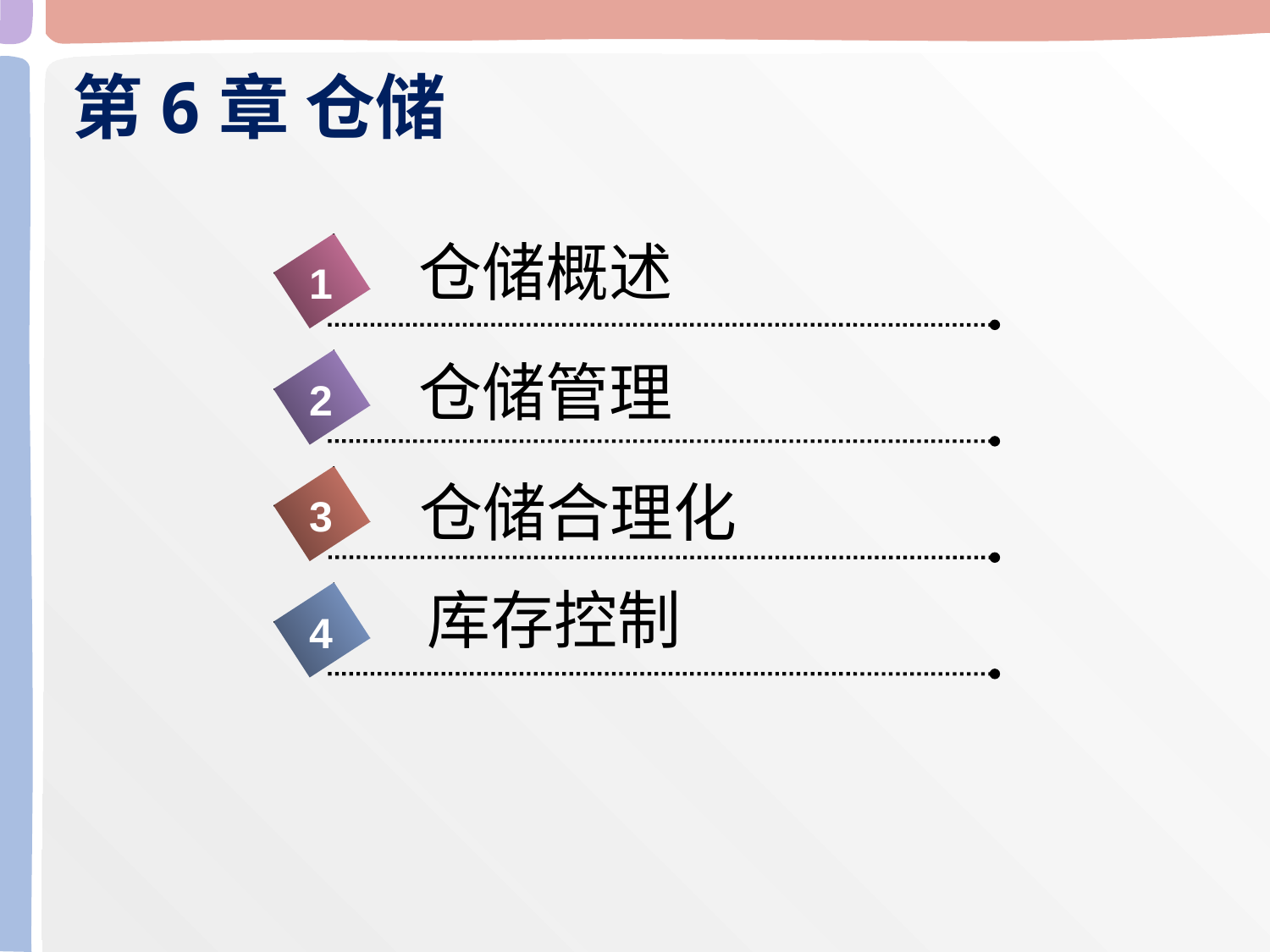

第6章 仓储
仓储概述

1

仓储管理

2

仓储合理化

3

库存控制

4